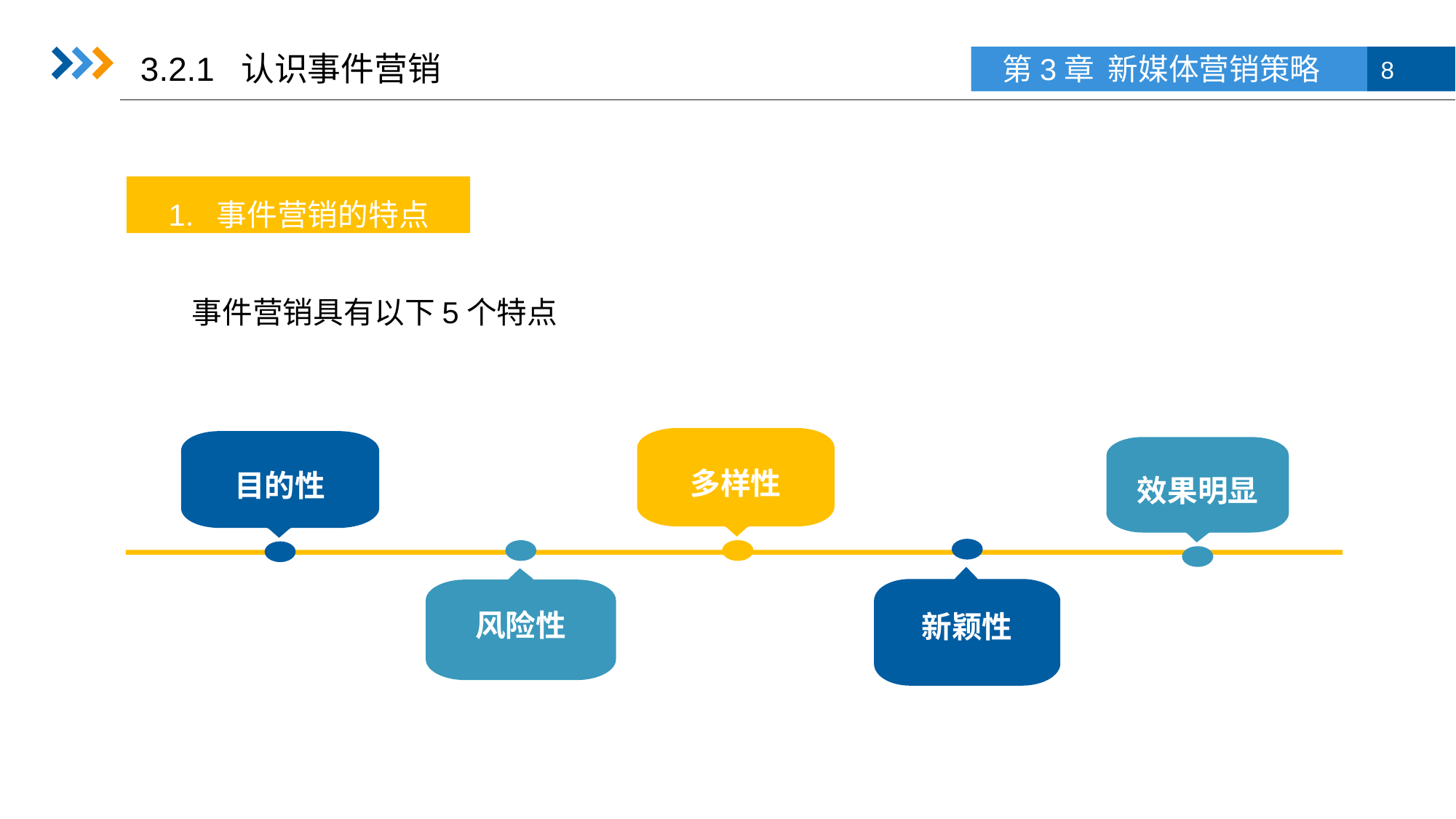

3.2.1  认识事件营销
1. 事件营销的特点
事件营销具有以下5个特点
多样性

目的性

效果明显

新颖性

风险性